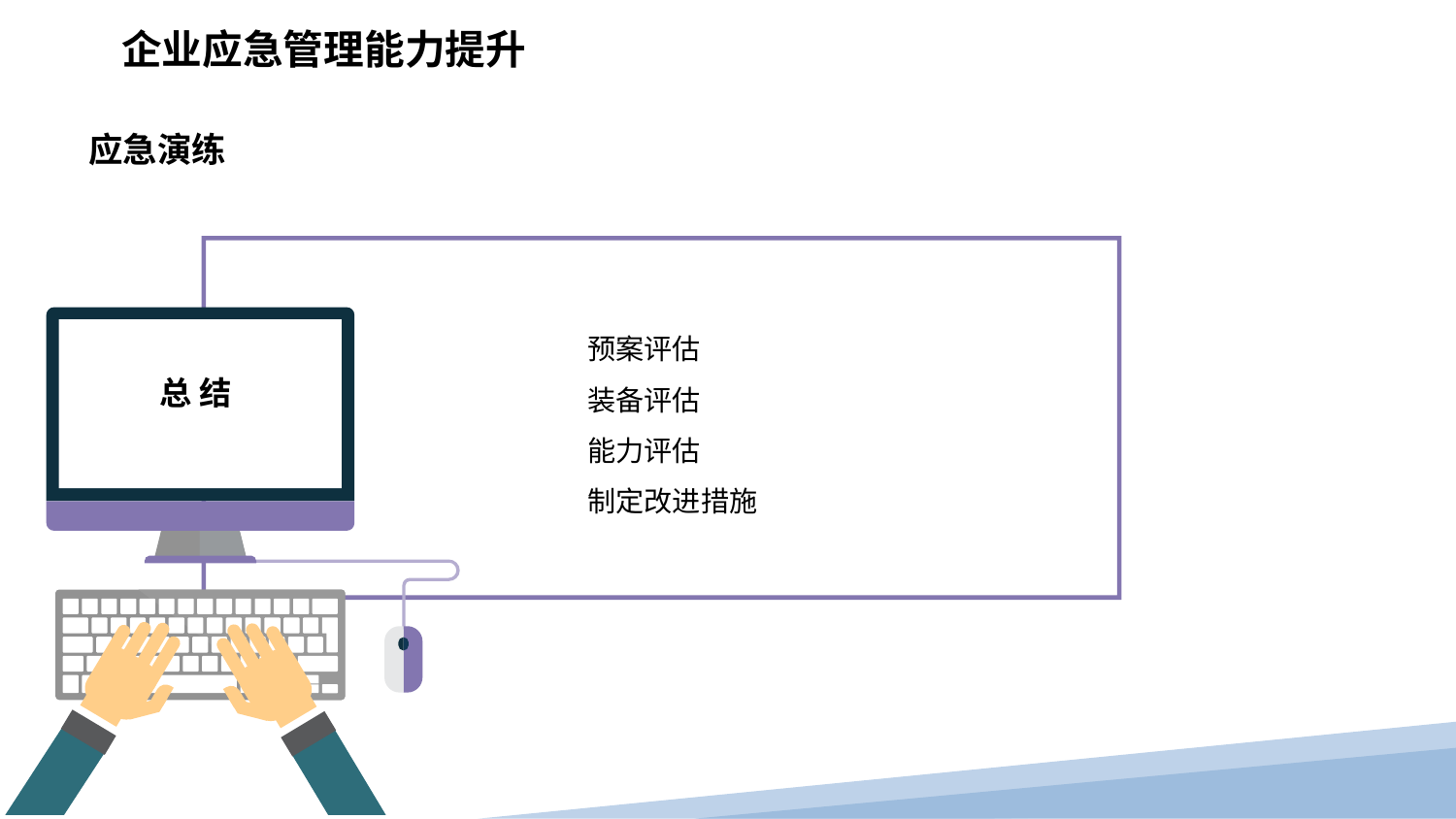

企业应急管理能力提升
应急演练

预案评估
装备评估
能力评估
制定改进措施

总 结